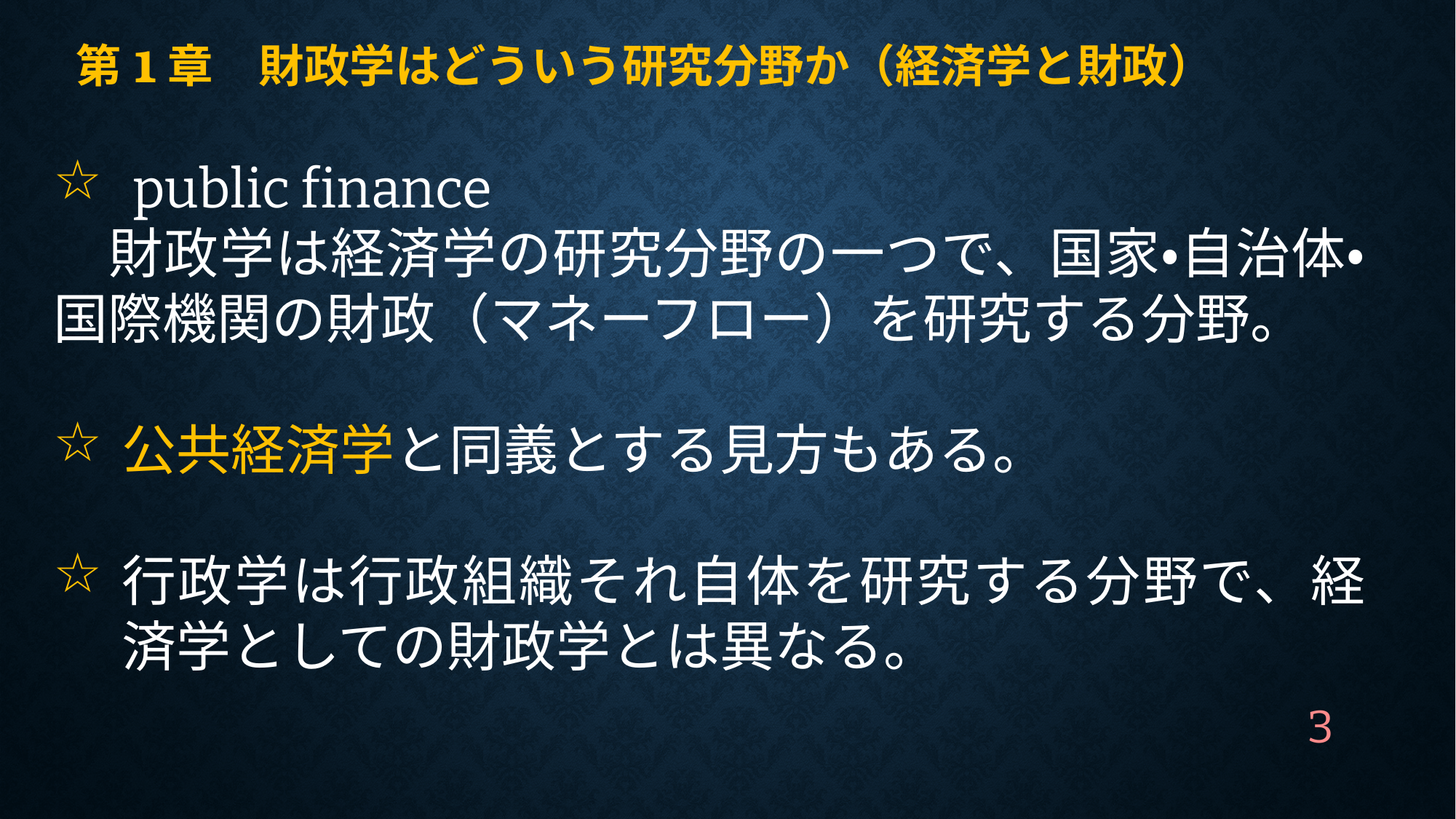

# 第1章　財政学はどういう研究分野か（経済学と財政）
 public finance
　財政学は経済学の研究分野の一つで、国家・自治体・国際機関の財政（マネーフロー）を研究する分野。

公共経済学と同義とする見方もある。

行政学は行政組織それ自体を研究する分野で、経済学としての財政学とは異なる。
3